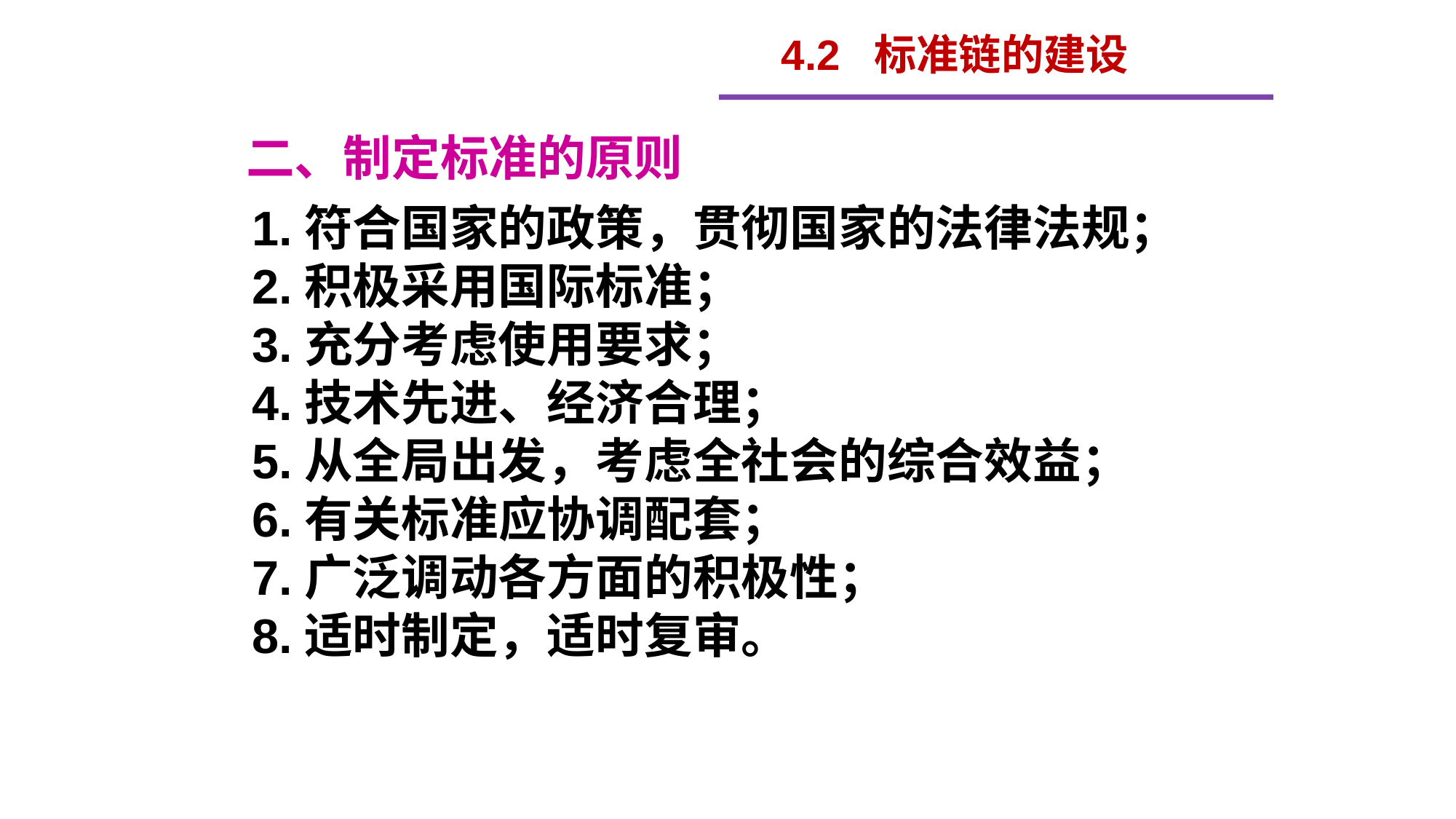

4.2  标准链的建设

   二、制定标准的原则
1.符合国家的政策，贯彻国家的法律法规；
2.积极采用国际标准；
3.充分考虑使用要求；
4.技术先进、经济合理；
5.从全局出发，考虑全社会的综合效益；
6.有关标准应协调配套；
7.广泛调动各方面的积极性；
8.适时制定，适时复审。